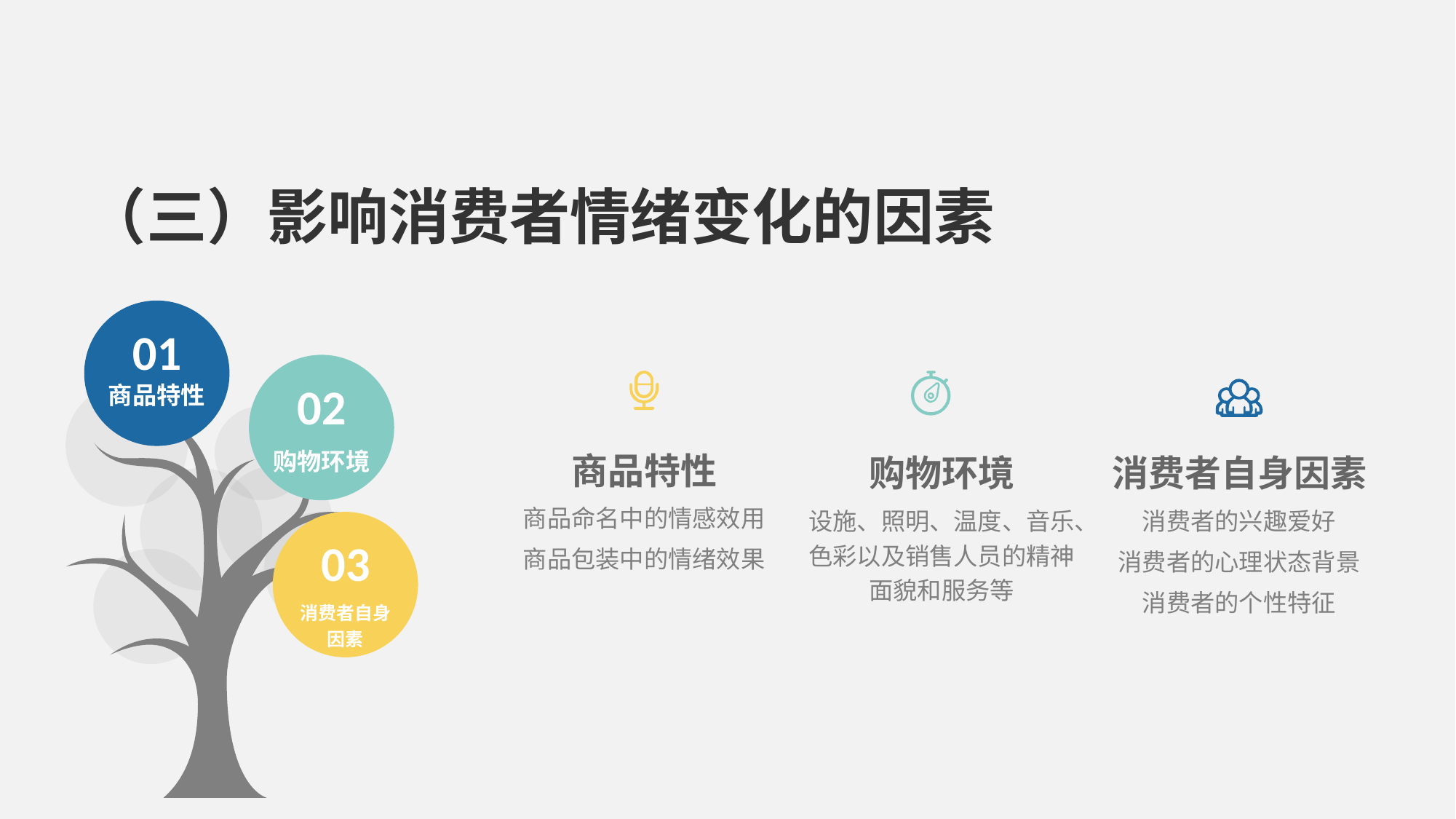

（三）影响消费者情绪变化的因素
01
商品特性
02
购物环境

03
消费者自身因素

商品特性
商品命名中的情感效用
商品包装中的情绪效果

购物环境
设施、照明、温度、音乐、色彩以及销售人员的精神面貌和服务等

消费者自身因素
消费者的兴趣爱好
消费者的心理状态背景
消费者的个性特征